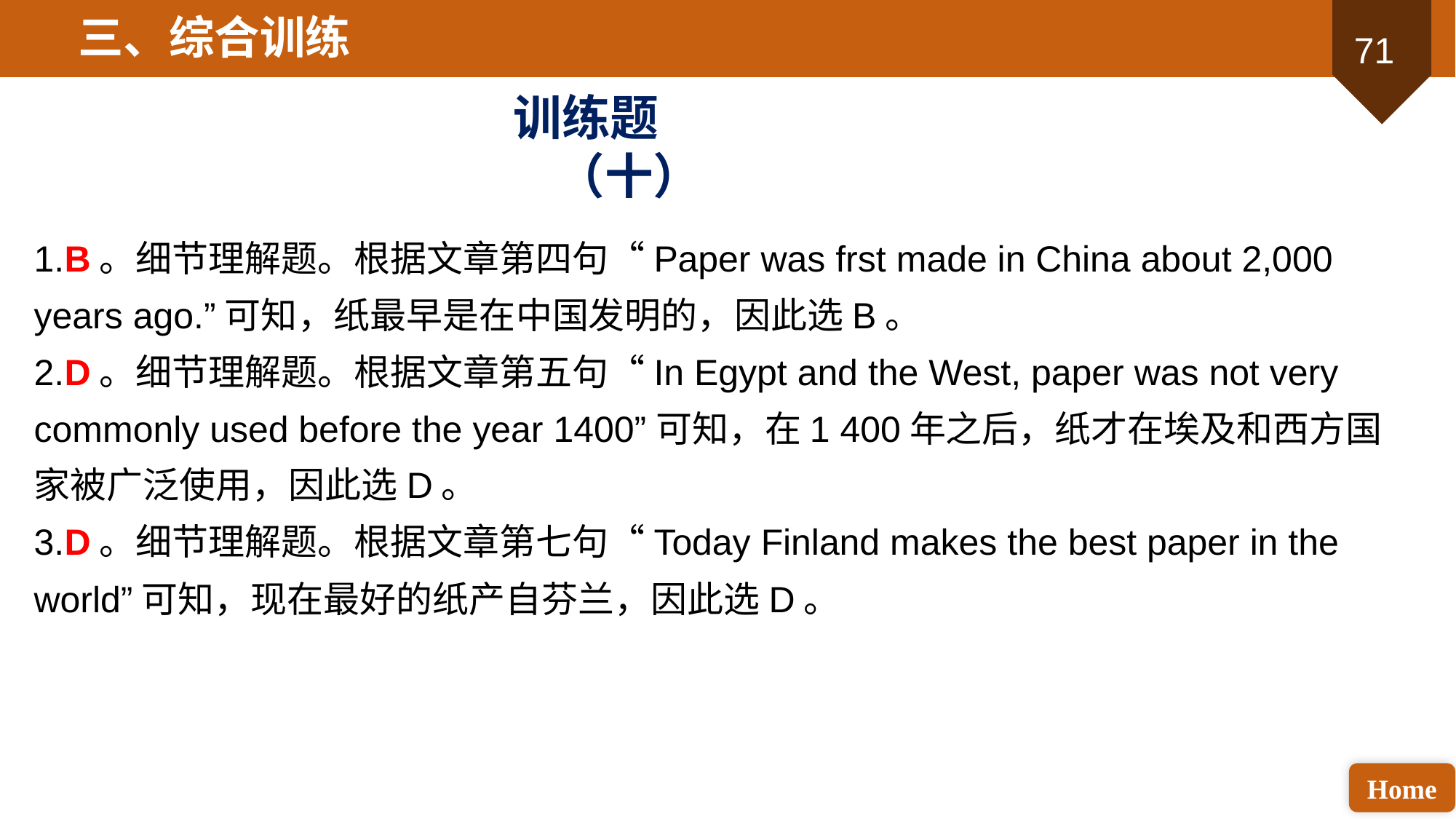

三、综合训练
训练题（十）
1.B。细节理解题。根据文章第四句“Paper was frst made in China about 2,000 years ago.”可知，纸最早是在中国发明的，因此选B。
2.D。细节理解题。根据文章第五句“In Egypt and the West, paper was not very commonly used before the year 1400”可知，在1 400年之后，纸才在埃及和西方国家被广泛使用，因此选D。
3.D。细节理解题。根据文章第七句“Today Finland makes the best paper in the world”可知，现在最好的纸产自芬兰，因此选D。